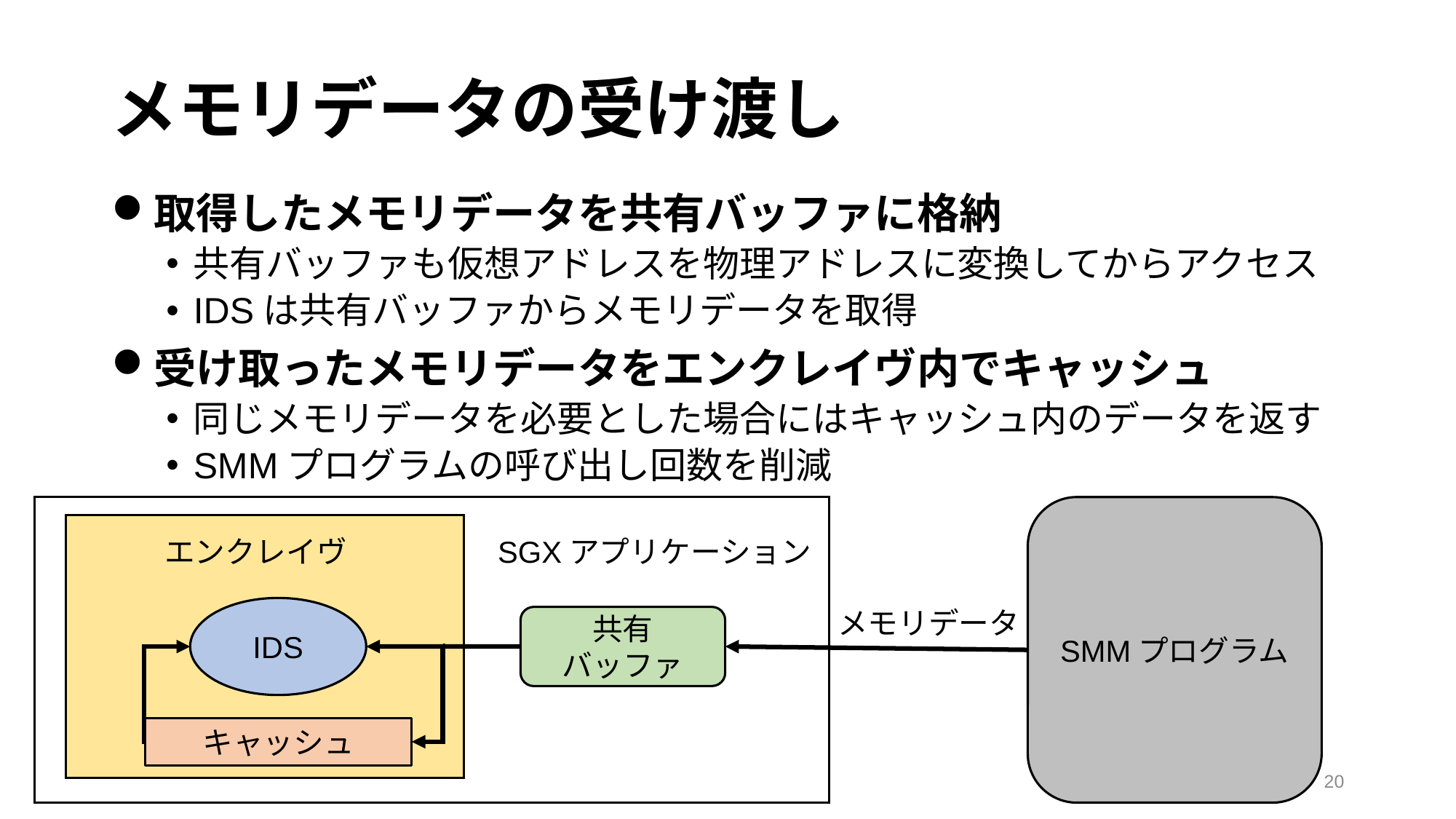

# メモリデータの受け渡し
取得したメモリデータを共有バッファに格納
共有バッファも仮想アドレスを物理アドレスに変換してからアクセス
IDSは共有バッファからメモリデータを取得
受け取ったメモリデータをエンクレイヴ内でキャッシュ
同じメモリデータを必要とした場合にはキャッシュ内のデータを返す
SMMプログラムの呼び出し回数を削減

SMMプログラム

SGXアプリケーション
エンクレイヴ
IDS
キャッシュ
メモリデータ
共有
バッファ
20